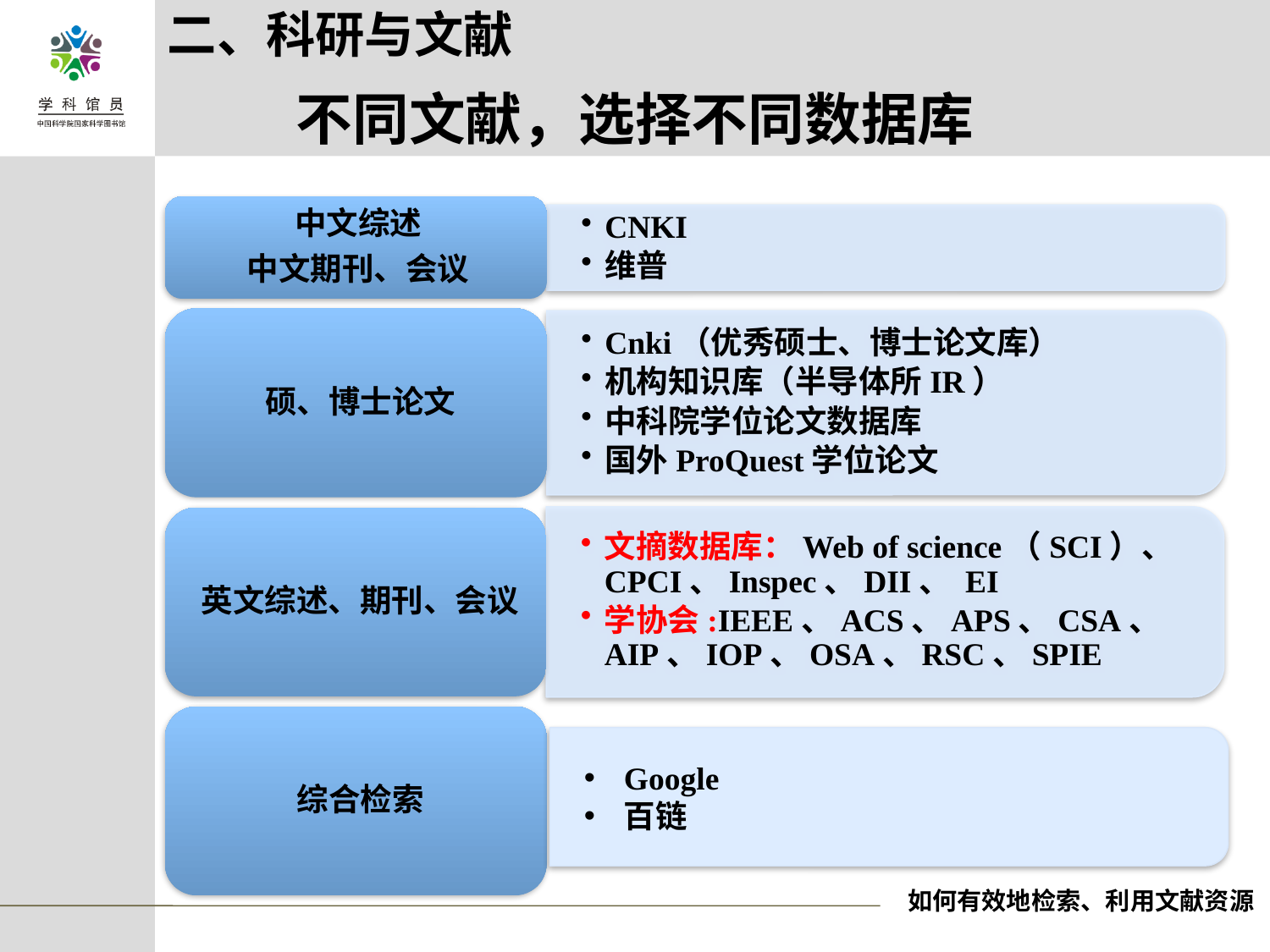

二、科研与文献
# 不同文献，选择不同数据库
CNKI
维普
中文综述
中文期刊、会议
Cnki（优秀硕士、博士论文库）
机构知识库（半导体所IR）
中科院学位论文数据库
国外ProQuest学位论文
硕、博士论文
文摘数据库：Web of science（SCI）、CPCI、Inspec、DII、 EI
学协会:IEEE、ACS、APS、CSA、AIP、IOP、OSA、RSC、SPIE
英文综述、期刊、会议
综合检索

Google
百链
如何有效地检索、利用文献资源